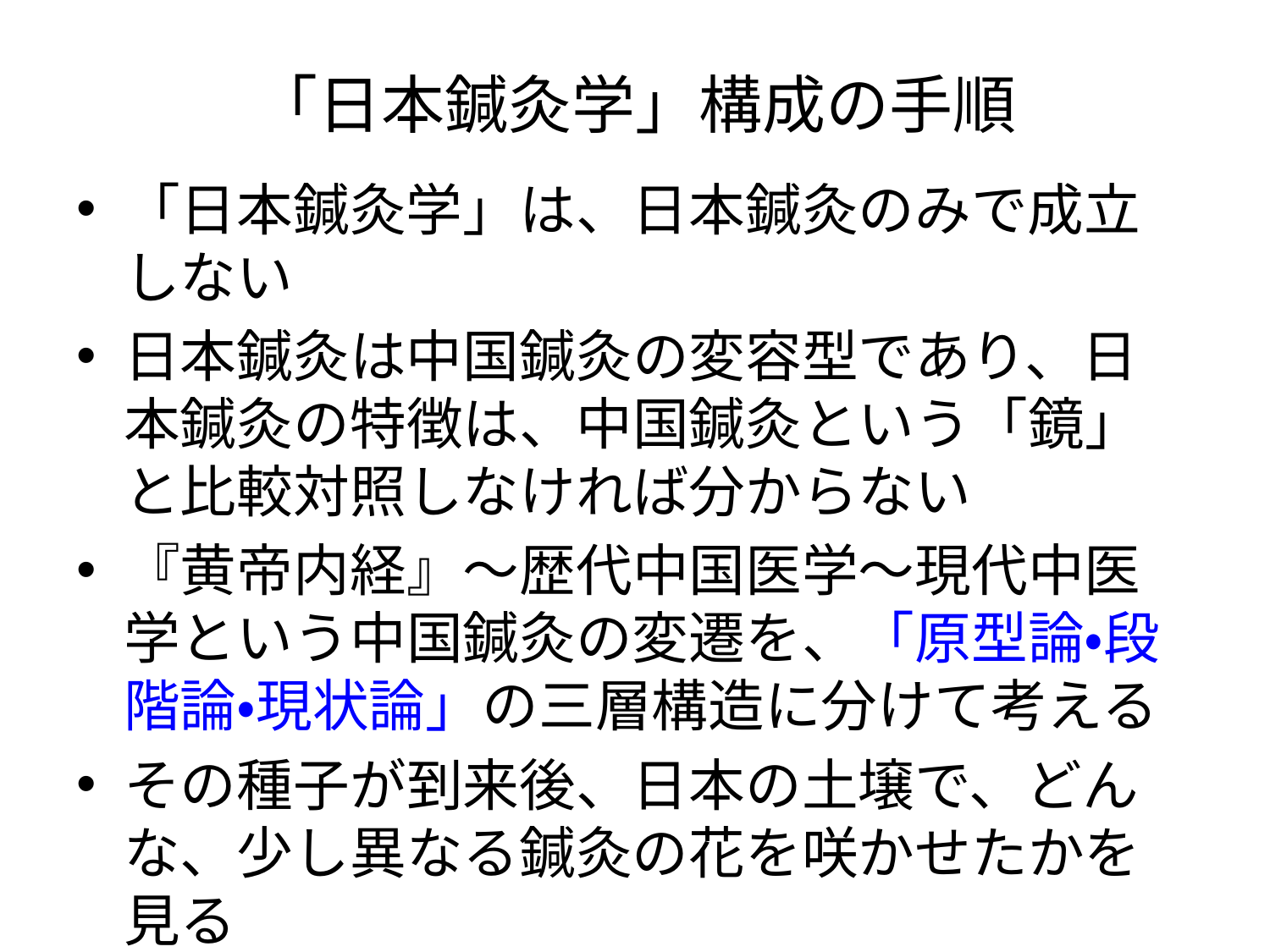

# 「日本鍼灸学」構成の手順
「日本鍼灸学」は、日本鍼灸のみで成立しない
日本鍼灸は中国鍼灸の変容型であり、日本鍼灸の特徴は、中国鍼灸という「鏡」と比較対照しなければ分からない
『黄帝内経』〜歴代中国医学〜現代中医学という中国鍼灸の変遷を、「原型論・段階論・現状論」の三層構造に分けて考える
その種子が到来後、日本の土壌で、どんな、少し異なる鍼灸の花を咲かせたかを見る